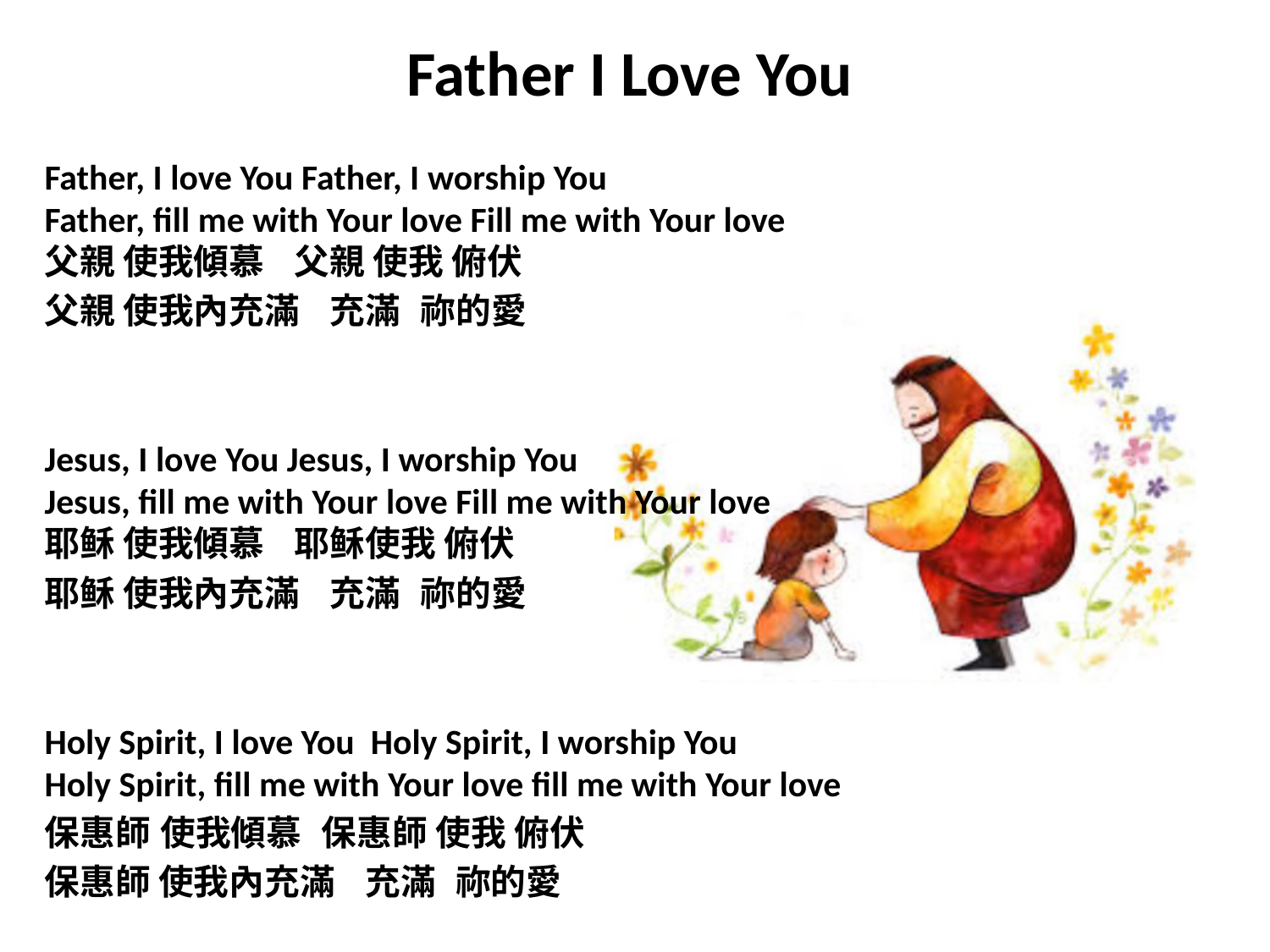

# Father I Love You
Father, I love You Father, I worship You
Father, fill me with Your love Fill me with Your love
父親 使我傾慕   父親 使我 俯伏
父親 使我內充滿   充滿  祢的愛

Jesus, I love You Jesus, I worship You
Jesus, fill me with Your love Fill me with Your love
耶稣 使我傾慕   耶稣使我 俯伏
耶稣 使我內充滿   充滿  祢的愛

Holy Spirit, I love You  Holy Spirit, I worship You
Holy Spirit, fill me with Your love fill me with Your love
保惠師 使我傾慕  保惠師 使我 俯伏
保惠師 使我內充滿   充滿  祢的愛